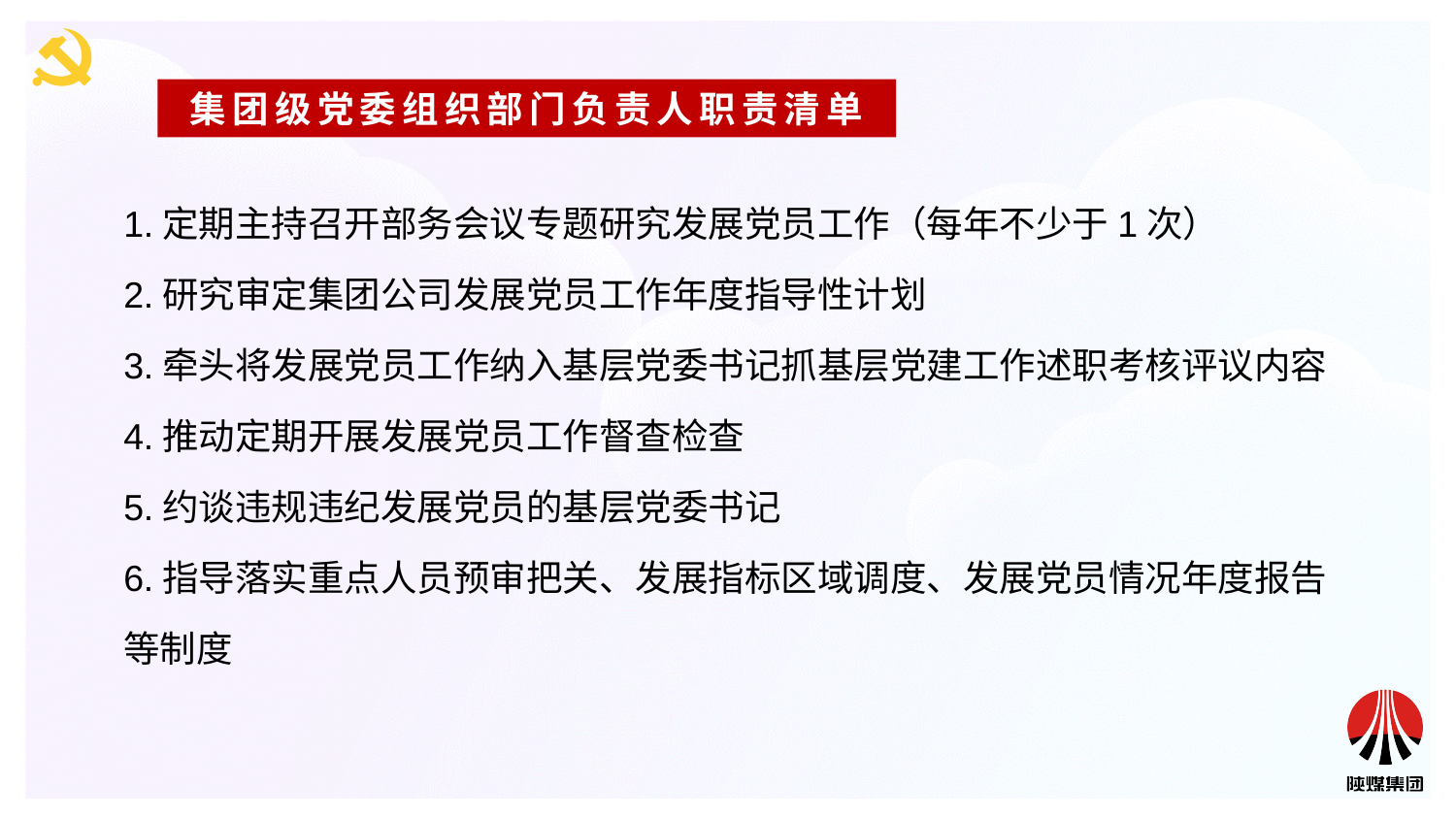

集团级党委组织部门负责人职责清单
1.定期主持召开部务会议专题研究发展党员工作（每年不少于1次）
2.研究审定集团公司发展党员工作年度指导性计划
3.牵头将发展党员工作纳入基层党委书记抓基层党建工作述职考核评议内容
4.推动定期开展发展党员工作督查检查
5.约谈违规违纪发展党员的基层党委书记
6.指导落实重点人员预审把关、发展指标区域调度、发展党员情况年度报告等制度